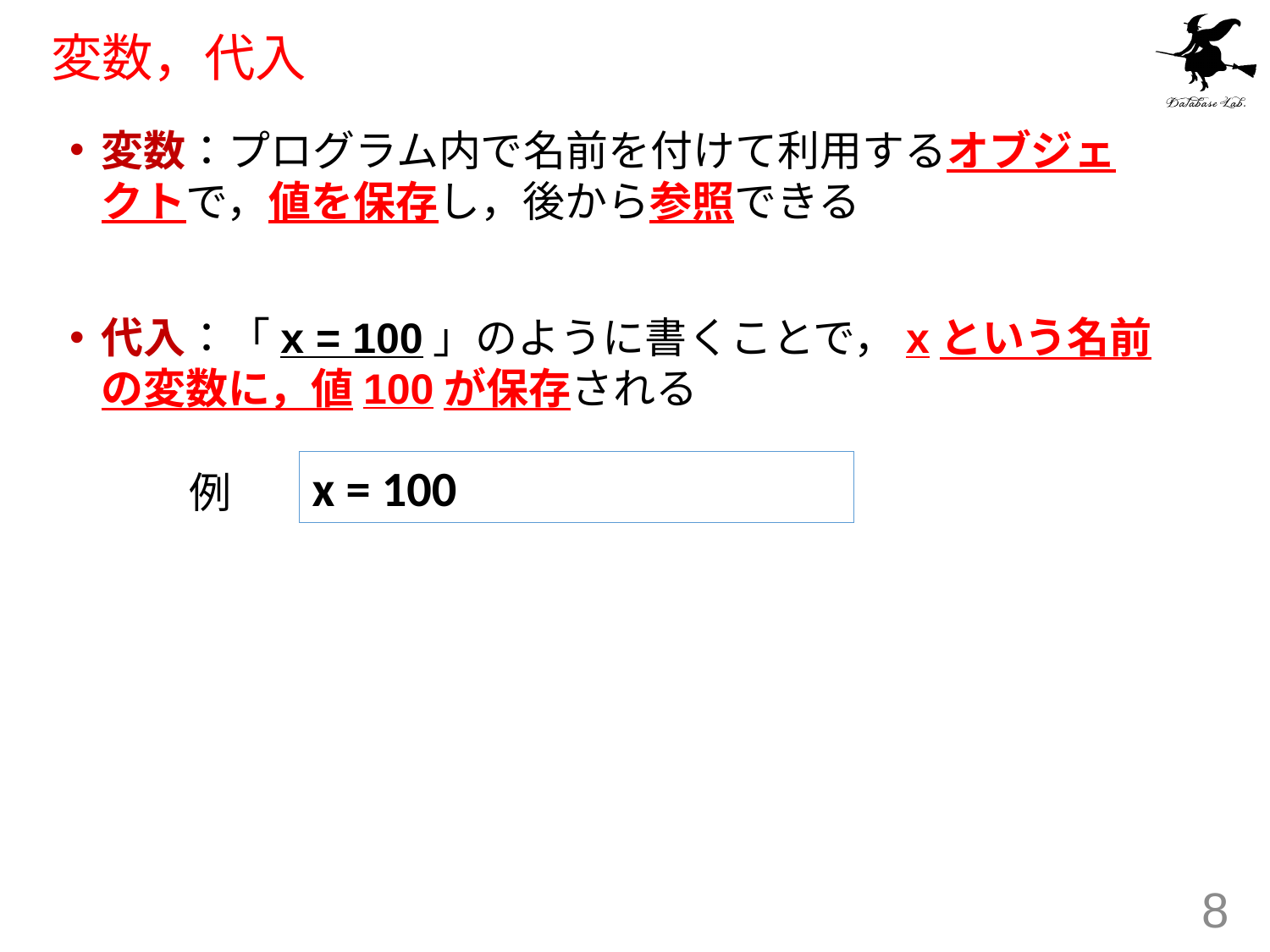

# 変数，代入
変数：プログラム内で名前を付けて利用するオブジェクトで，値を保存し，後から参照できる

代入：「x = 100」のように書くことで，xという名前の変数に，値100が保存される

x = 100
例
8